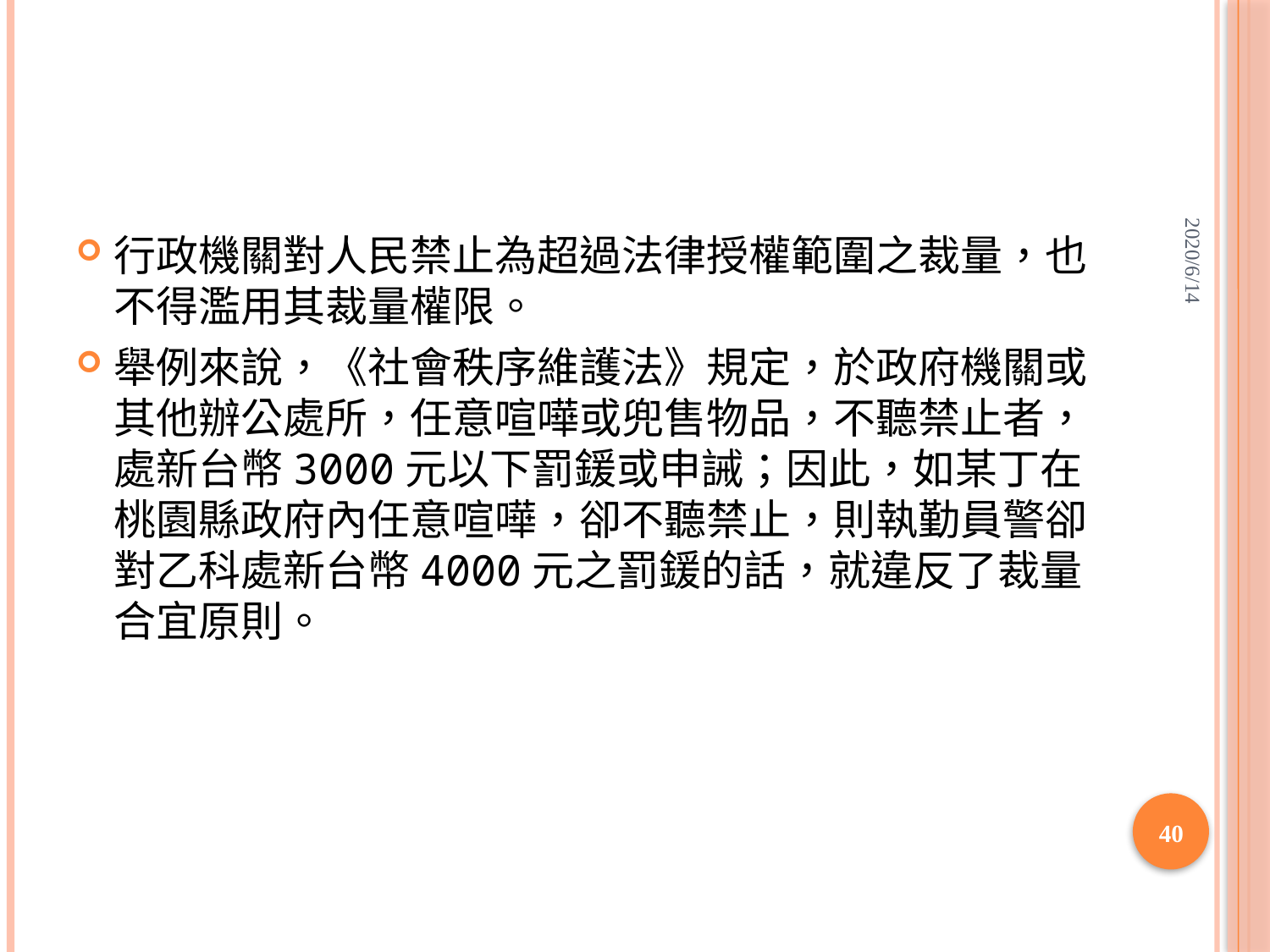

#
2020/6/14
行政機關對人民禁止為超過法律授權範圍之裁量，也不得濫用其裁量權限。
舉例來說，《社會秩序維護法》規定，於政府機關或其他辦公處所，任意喧嘩或兜售物品，不聽禁止者，處新台幣3000元以下罰鍰或申誡；因此，如某丁在桃園縣政府內任意喧嘩，卻不聽禁止，則執勤員警卻對乙科處新台幣4000元之罰鍰的話，就違反了裁量合宜原則。

40